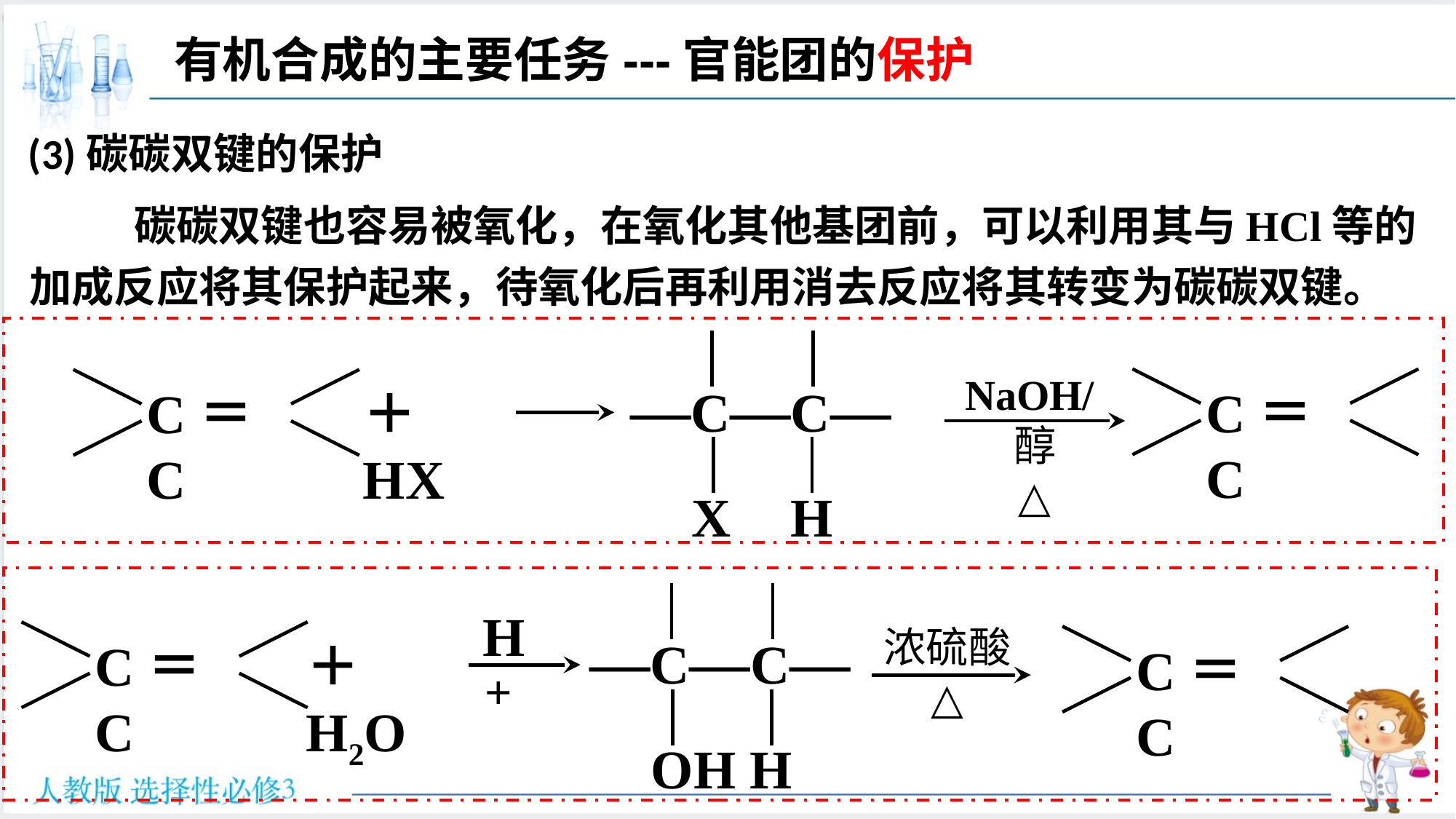

有机合成的主要任务---官能团的保护
(3)碳碳双键的保护
        碳碳双键也容易被氧化，在氧化其他基团前，可以利用其与HCl等的加成反应将其保护起来，待氧化后再利用消去反应将其转变为碳碳双键。

—C—C—
X
H
NaOH/醇
△
C＝C
C＝C
＋HX

—C—C—
OH
H
H＋
浓硫酸
△
C＝C
＋H2O
C＝C